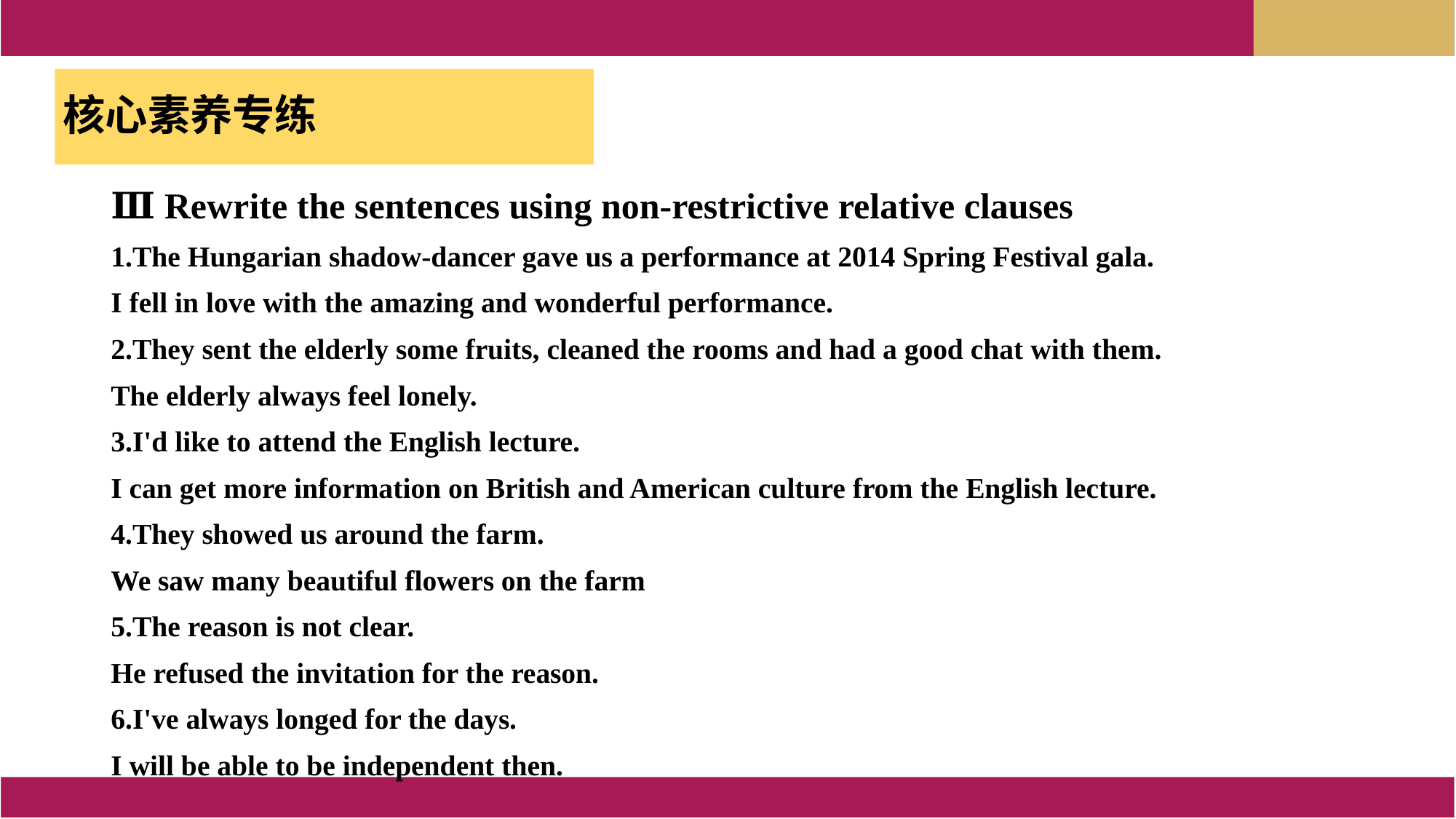

核心素养专练
Ⅲ Rewrite the sentences using non-restrictive relative clauses
1.The Hungarian shadow-dancer gave us a performance at 2014 Spring Festival gala.
I fell in love with the amazing and wonderful performance.
2.They sent the elderly some fruits, cleaned the rooms and had a good chat with them.
The elderly always feel lonely.
3.I'd like to attend the English lecture.
I can get more information on British and American culture from the English lecture.
4.They showed us around the farm.
We saw many beautiful flowers on the farm
5.The reason is not clear.
He refused the invitation for the reason.
6.I've always longed for the days.
I will be able to be independent then.